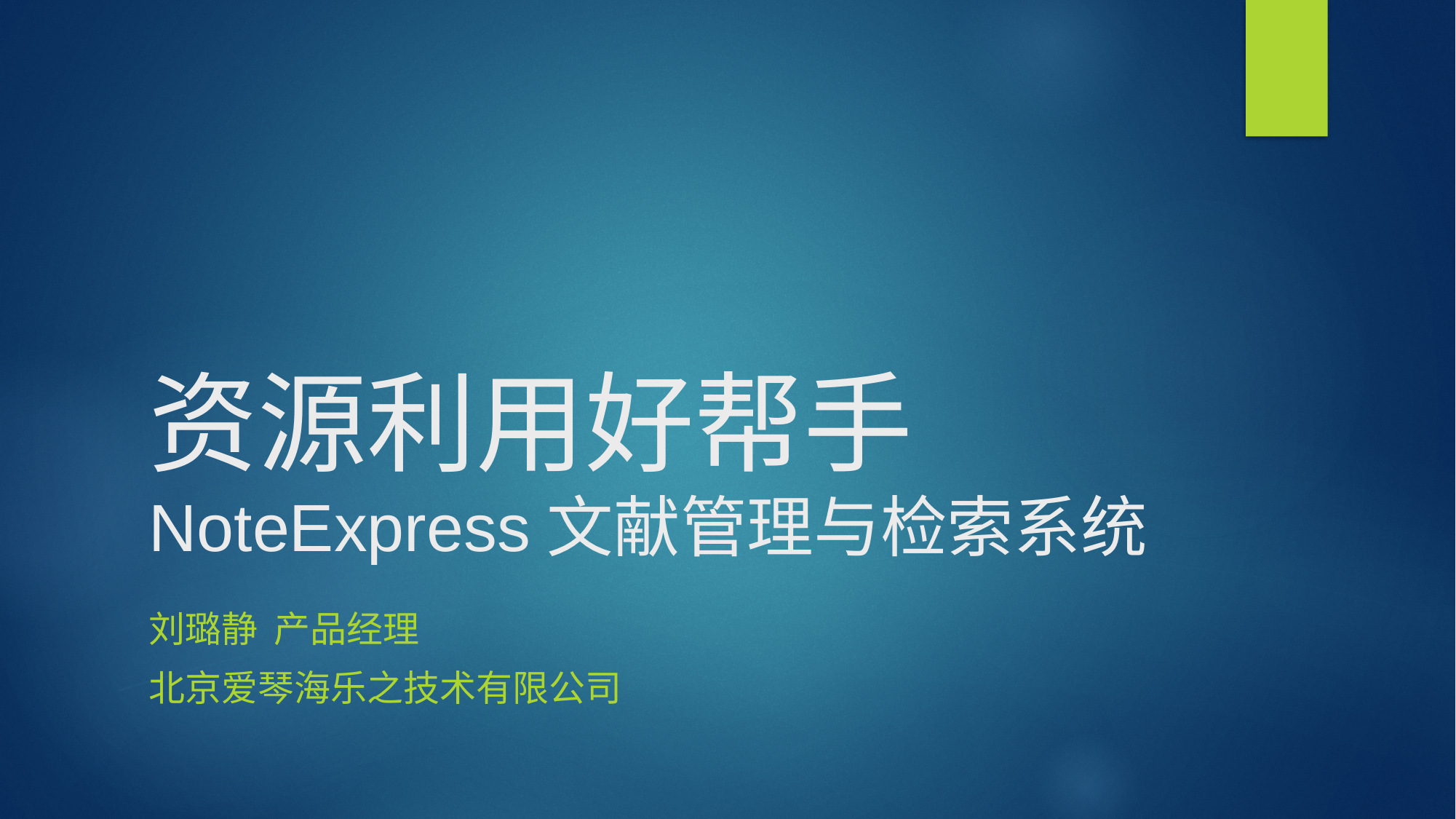

# 资源利用好帮手 NoteExpress文献管理与检索系统
刘璐静  产品经理
北京爱琴海乐之技术有限公司